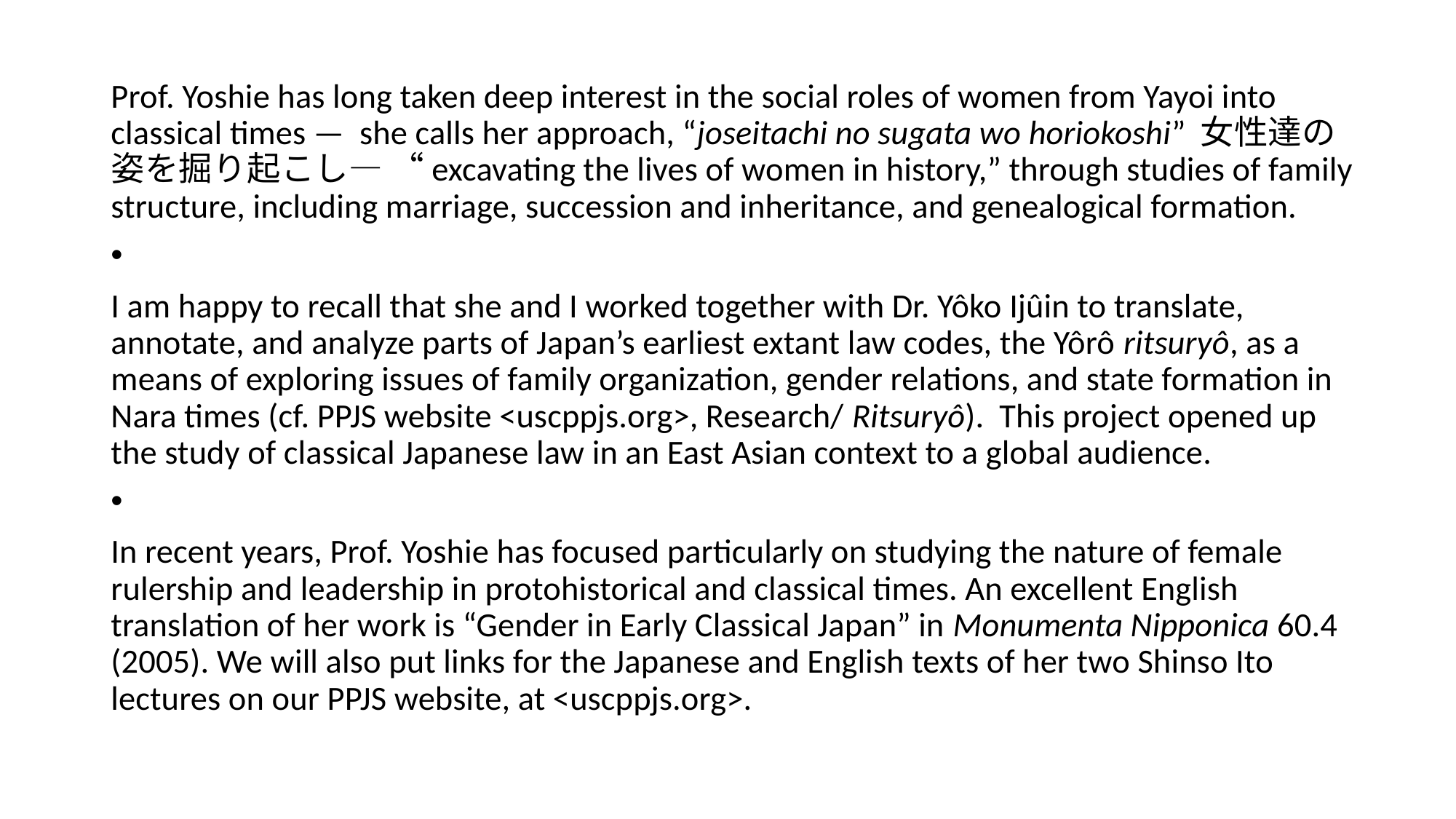

Prof. Yoshie has long taken deep interest in the social roles of women from Yayoi into classical times —  she calls her approach, “joseitachi no sugata wo horiokoshi” 女性達の姿を掘り起こし— “excavating the lives of women in history,” through studies of family structure, including marriage, succession and inheritance, and genealogical formation.

I am happy to recall that she and I worked together with Dr. Yôko Ijûin to translate, annotate, and analyze parts of Japan’s earliest extant law codes, the Yôrô ritsuryô, as a means of exploring issues of family organization, gender relations, and state formation in Nara times (cf. PPJS website <uscppjs.org>, Research/ Ritsuryô).  This project opened up the study of classical Japanese law in an East Asian context to a global audience.

In recent years, Prof. Yoshie has focused particularly on studying the nature of female rulership and leadership in protohistorical and classical times. An excellent English translation of her work is “Gender in Early Classical Japan” in Monumenta Nipponica 60.4 (2005). We will also put links for the Japanese and English texts of her two Shinso Ito lectures on our PPJS website, at <uscppjs.org>.

#